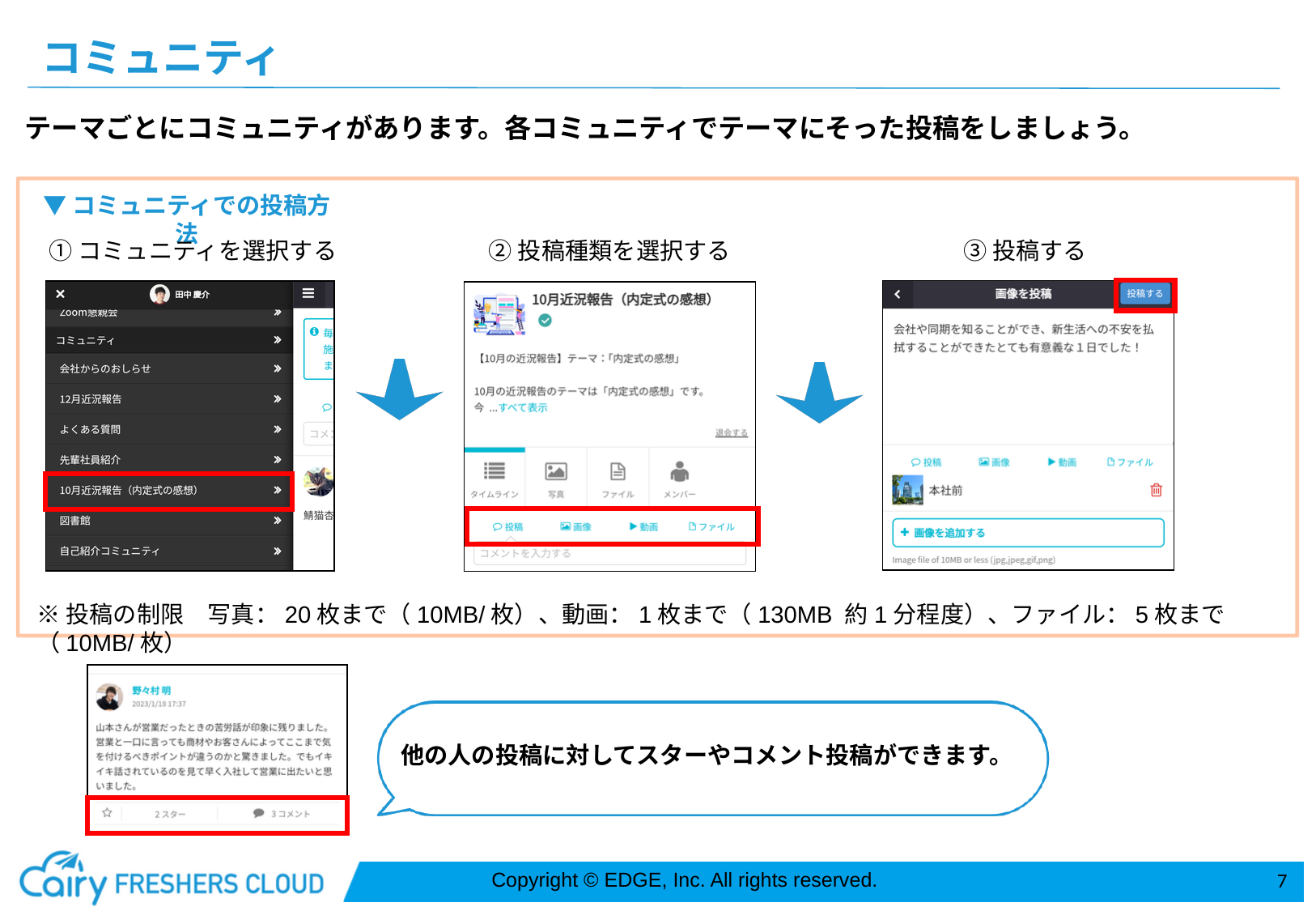

コミュニティ

テーマごとにコミュニティがあります。各コミュニティでテーマにそった投稿をしましょう。

▼コミュニティでの投稿方法
①コミュニティを選択する
②投稿種類を選択する
③投稿する

※投稿の制限　写真：20枚まで（10MB/枚）、動画：1枚まで（130MB 約1分程度）、ファイル：5枚まで（10MB/枚）

他の人の投稿に対してスターやコメント投稿ができます。

7

Copyright © EDGE, Inc. All rights reserved.